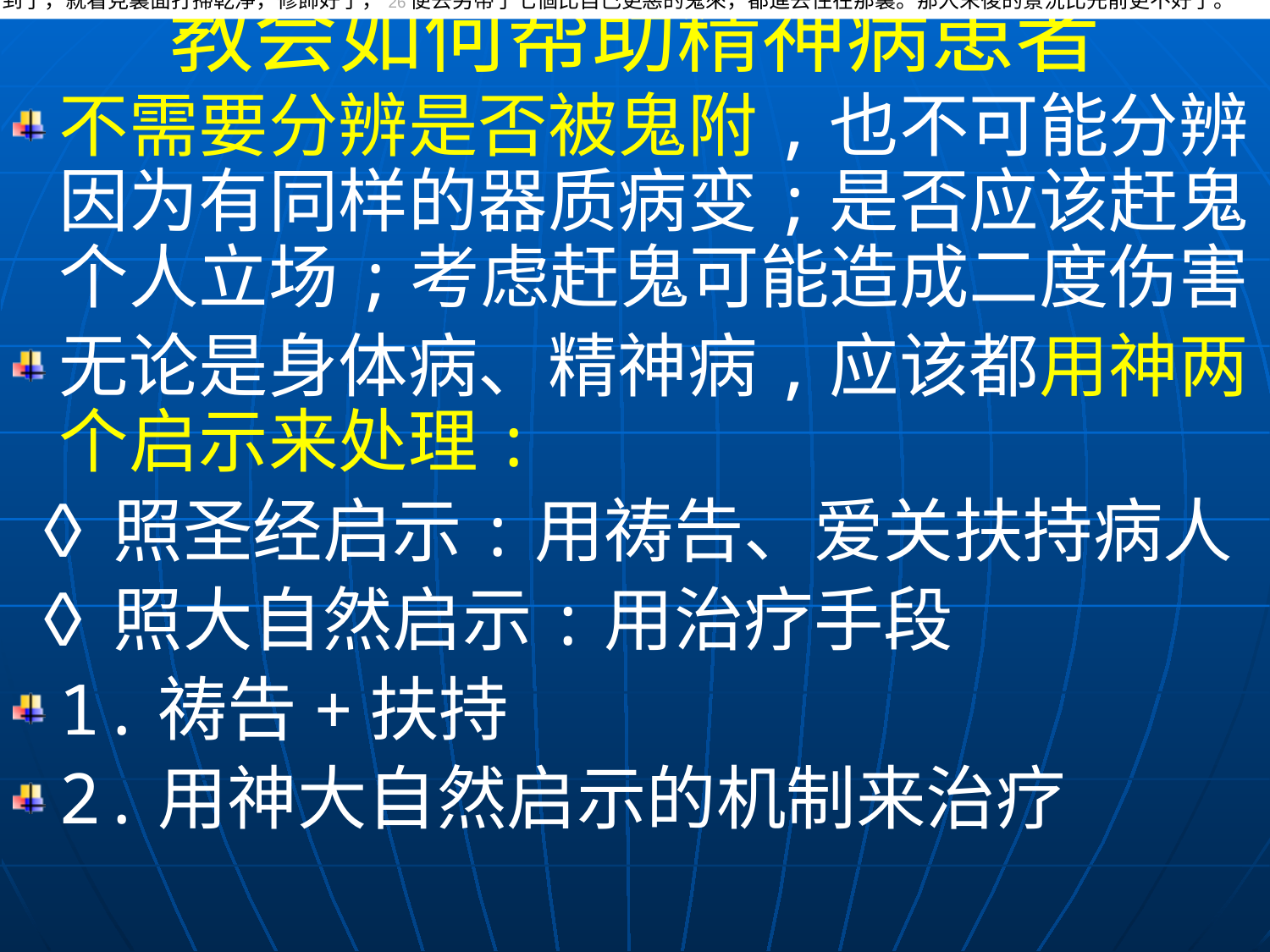

教会如何帮助精神病患者
污鬼離了人身，就在無水之地過來過去，尋求安歇之處；既尋不著，便說：『我要回到我所出來的屋裏去。』25到了，就看見裏面打掃乾淨，修飾好了，26便去另帶了七個比自己更惡的鬼來，都進去住在那裏。那人末後的景況比先前更不好了。
不需要分辨是否被鬼附,也不可能分辨;因为有同样的器质病变;是否应该赶鬼:个人立场;考虑赶鬼可能造成二度伤害
无论是身体病、精神病,应该都用神两个启示来处理:
 ◊照圣经启示:用祷告、爱关扶持病人
 ◊照大自然启示:用治疗手段
1.祷告+扶持
2.用神大自然启示的机制来治疗